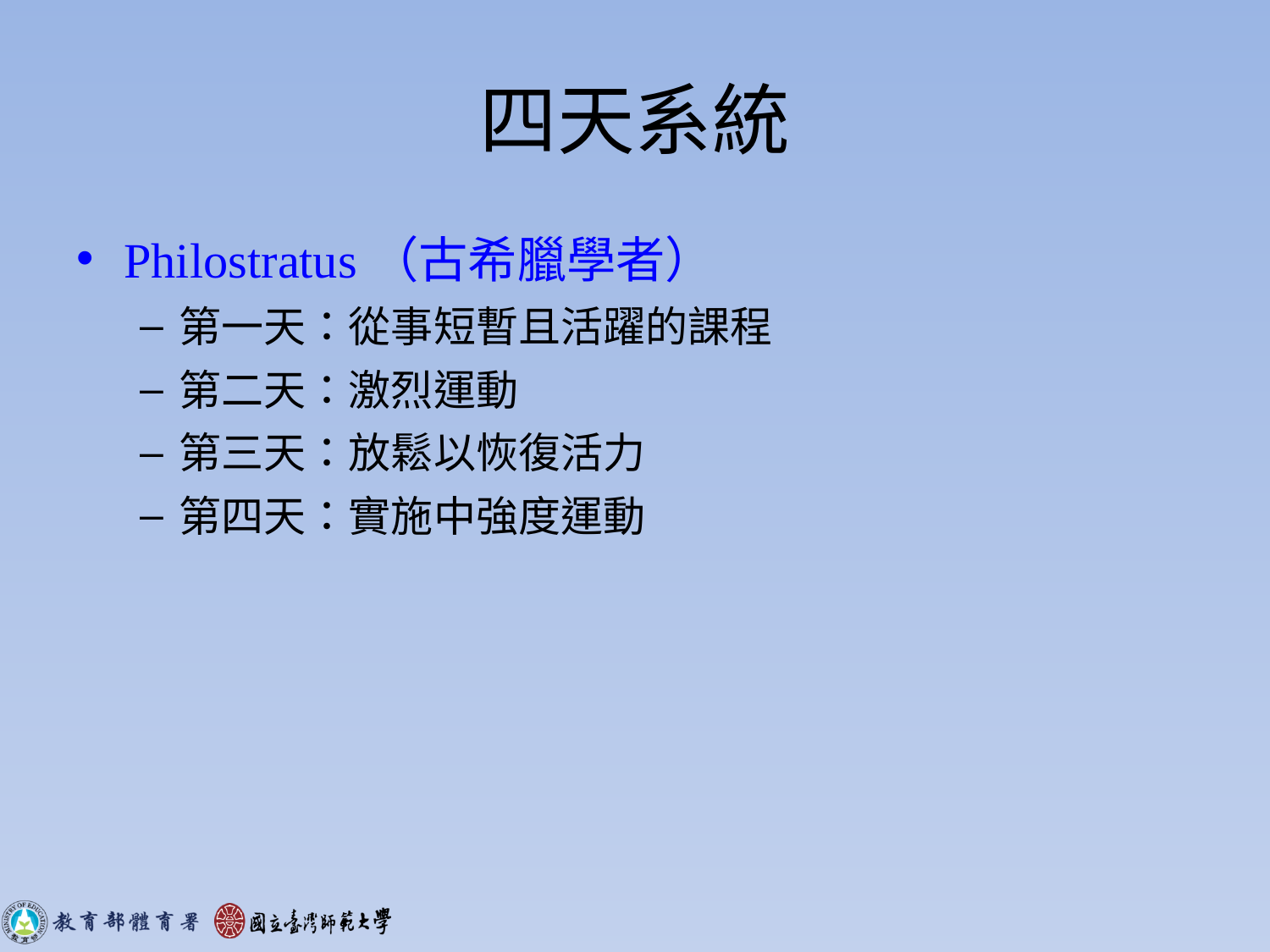

# 四天系統
Philostratus（古希臘學者）
第一天：從事短暫且活躍的課程
第二天：激烈運動
第三天：放鬆以恢復活力
第四天：實施中強度運動